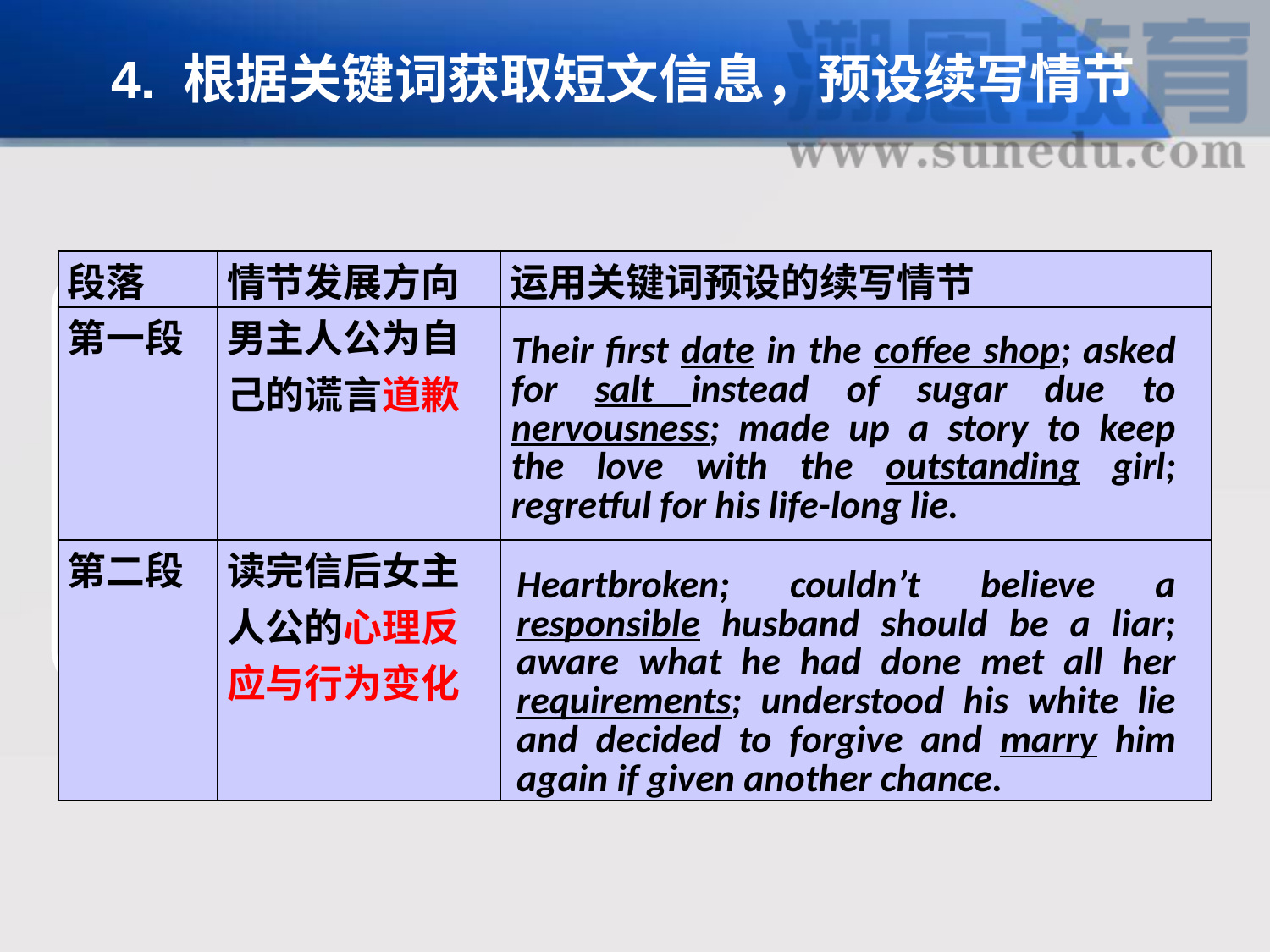

4. 根据关键词获取短文信息，预设续写情节
| 段落 | 情节发展方向 | 运用关键词预设的续写情节 |
| --- | --- | --- |
| 第一段 | 男主人公为自 己的谎言道歉 |  |
| 第二段 | 读完信后女主 人公的心理反 应与行为变化 |  |

读后续写要求将所读短文扩展成一篇与给定材料有逻辑衔接、情节和结构完整的短文，且需运用5个以上所给关键词，因此关键词必然能够反映故事主要内容，传递短文信息。在通读文章的基础上按照人物、动作、时间、地点、等分类标准对原文给出的10个下划线关键词进行分类，并将其合理串接，就能比较准确地获取短文主要信息。
An ordinary boy met an outstanding girl and invited her to coffee. Out of politeness, she agreed. At the coffee shop, he asked for salt in his coffee because of nervousness and made up a story about his hometown, which convinced her he was responsible. During the following dates, she found he met all her requirements and married him. Decades later, before his death, he left her a letter asking for forgiving.
Their first date in the coffee shop; asked for salt instead of sugar due to nervousness; made up a story to keep the love with the outstanding girl; regretful for his life-long lie.
Heartbroken; couldn’t believe a responsible husband should be a liar; aware what he had done met all her requirements; understood his white lie and decided to forgive and marry him again if given another chance.